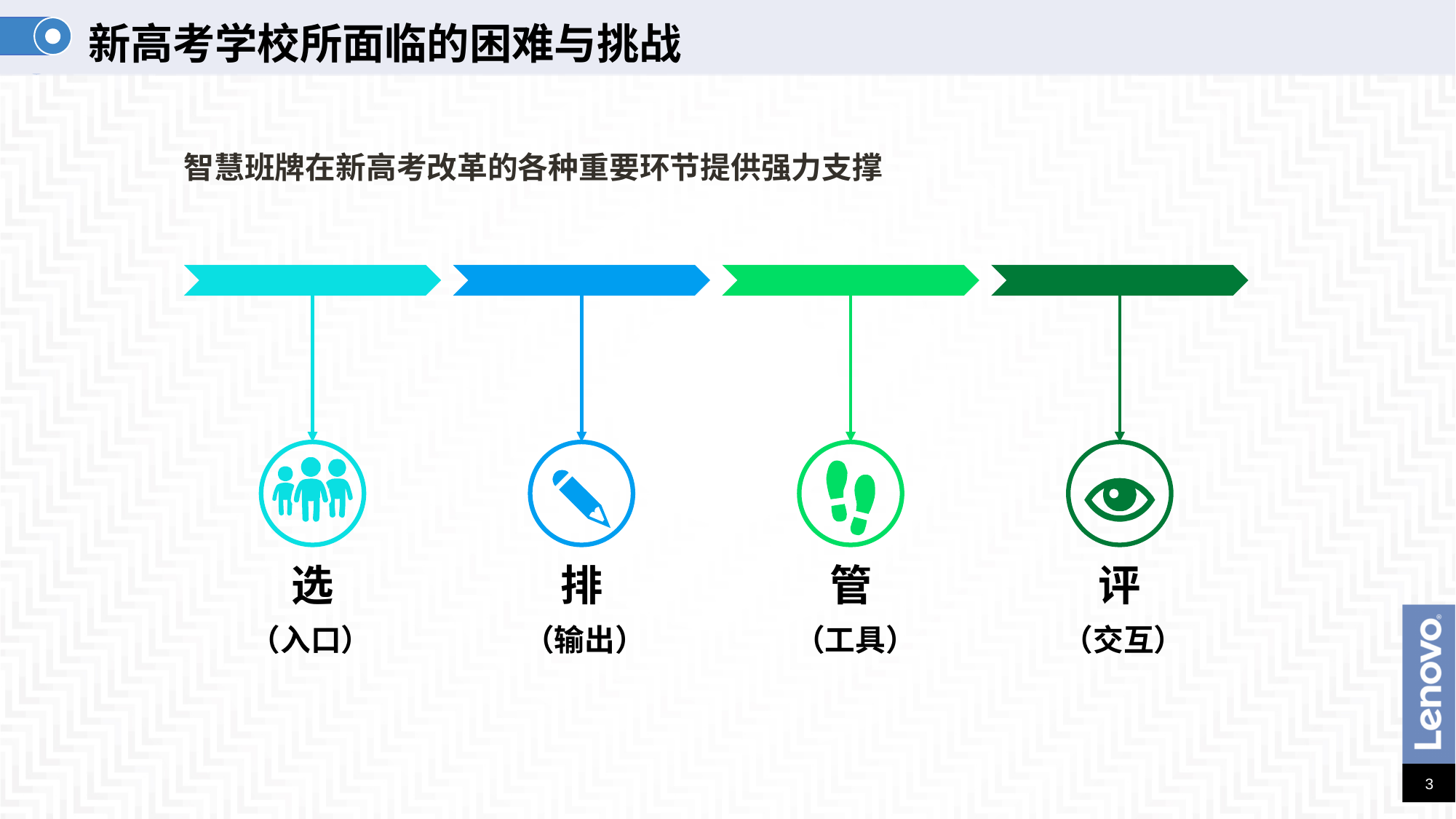

新高考学校所面临的困难与挑战
智慧班牌在新高考改革的各种重要环节提供强力支撑

选
排
管
评
（入口）
（输出）
（工具）
（交互）